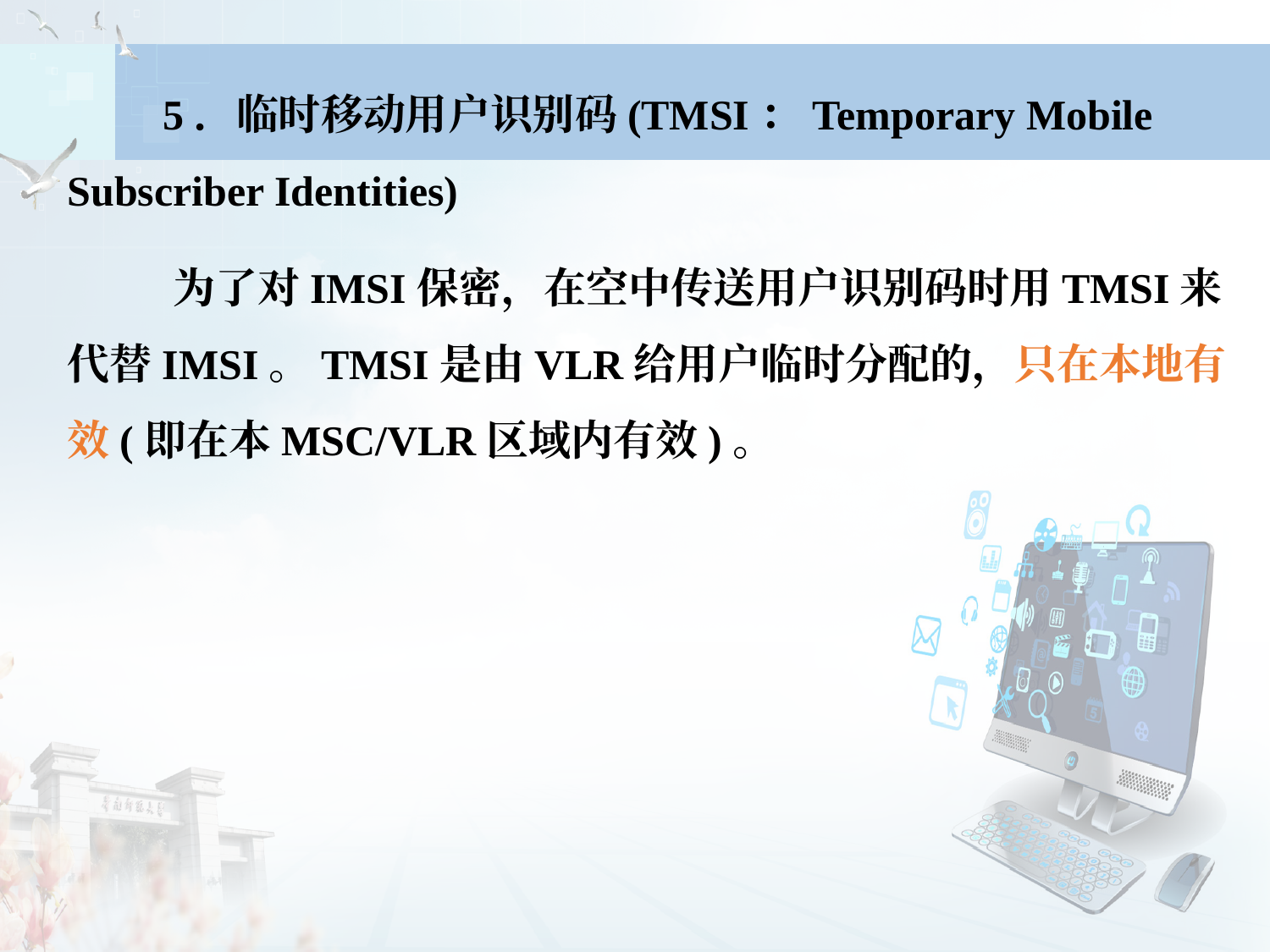

5．临时移动用户识别码(TMSI：Temporary Mobile Subscriber Identities)
         为了对IMSI保密，在空中传送用户识别码时用TMSI来代替IMSI。TMSI是由VLR给用户临时分配的，只在本地有效(即在本MSC/VLR区域内有效)。